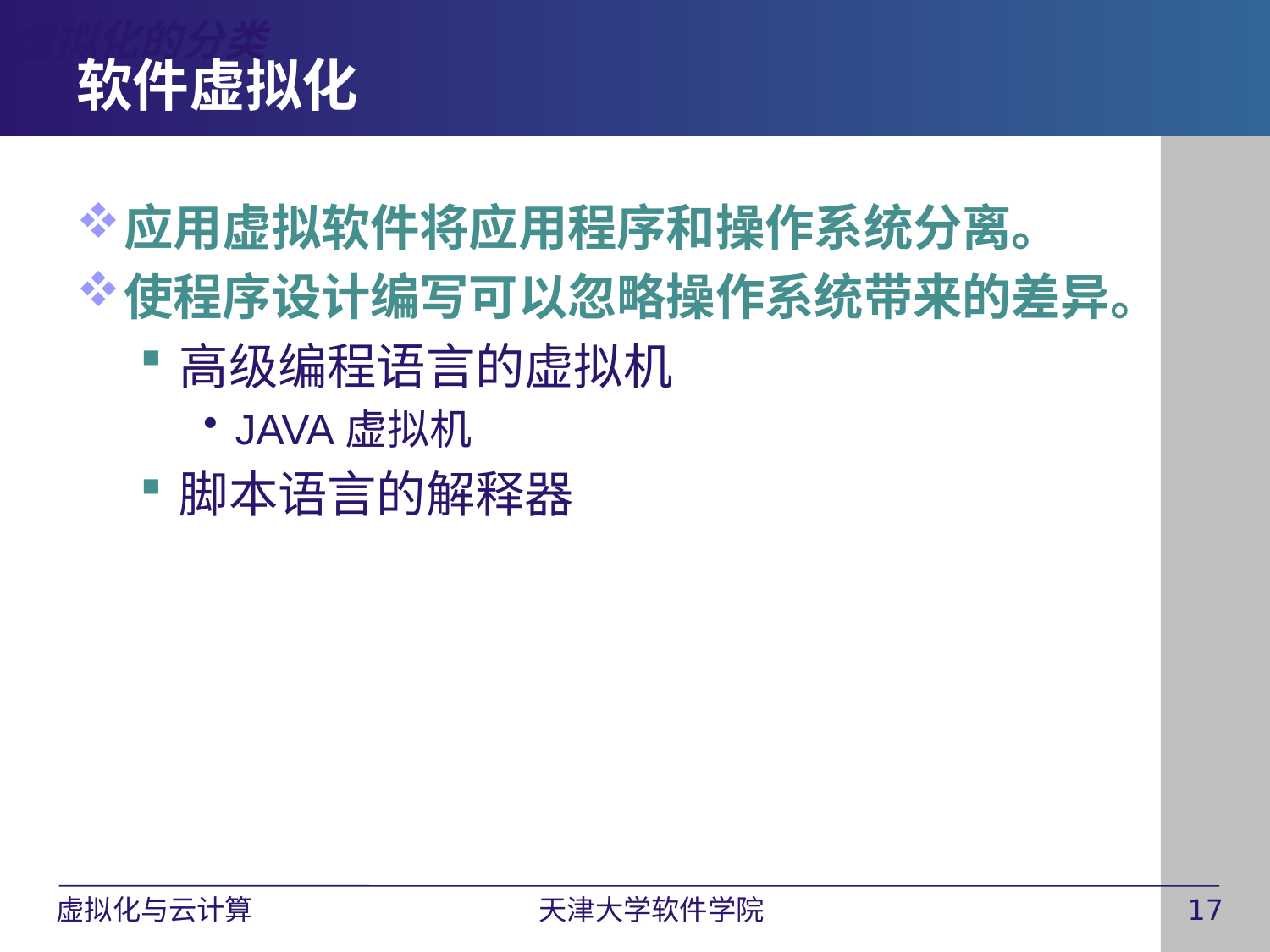

虚拟化的分类
# 软件虚拟化
应用虚拟软件将应用程序和操作系统分离。
使程序设计编写可以忽略操作系统带来的差异。
高级编程语言的虚拟机
JAVA虚拟机
脚本语言的解释器